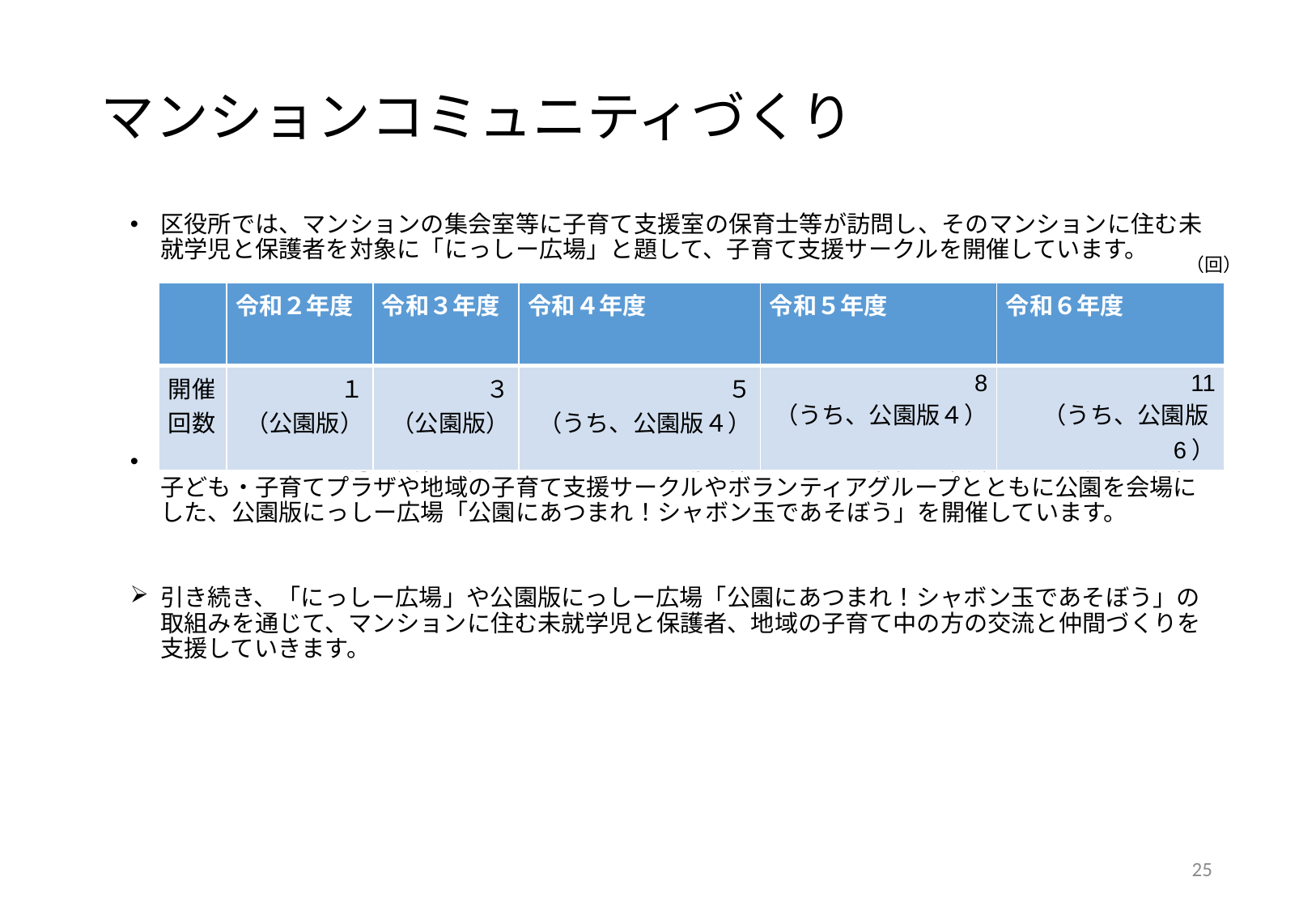

# マンションコミュニティづくり
区役所では、マンションの集会室等に子育て支援室の保育士等が訪問し、そのマンションに住む未就学児と保護者を対象に「にっしー広場」と題して、子育て支援サークルを開催しています。

もっとたくさんの方に気軽に交流していただける場を作りたいと、令和元年度からは、新たに西区子ども・子育てプラザや地域の子育て支援サークルやボランティアグループとともに公園を会場にした、公園版にっしー広場「公園にあつまれ！シャボン玉であそぼう」を開催しています。

引き続き、「にっしー広場」や公園版にっしー広場「公園にあつまれ！シャボン玉であそぼう」の取組みを通じて、マンションに住む未就学児と保護者、地域の子育て中の方の交流と仲間づくりを支援していきます。

（回）
|  | 令和２年度 | 令和３年度 | 令和４年度 | 令和５年度 | 令和６年度 |
| --- | --- | --- | --- | --- | --- |
| 開催回数 | １ （公園版） | ３ （公園版） | ５ （うち、公園版４） | 8 （うち、公園版４） | 11 （うち、公園版6） |
25